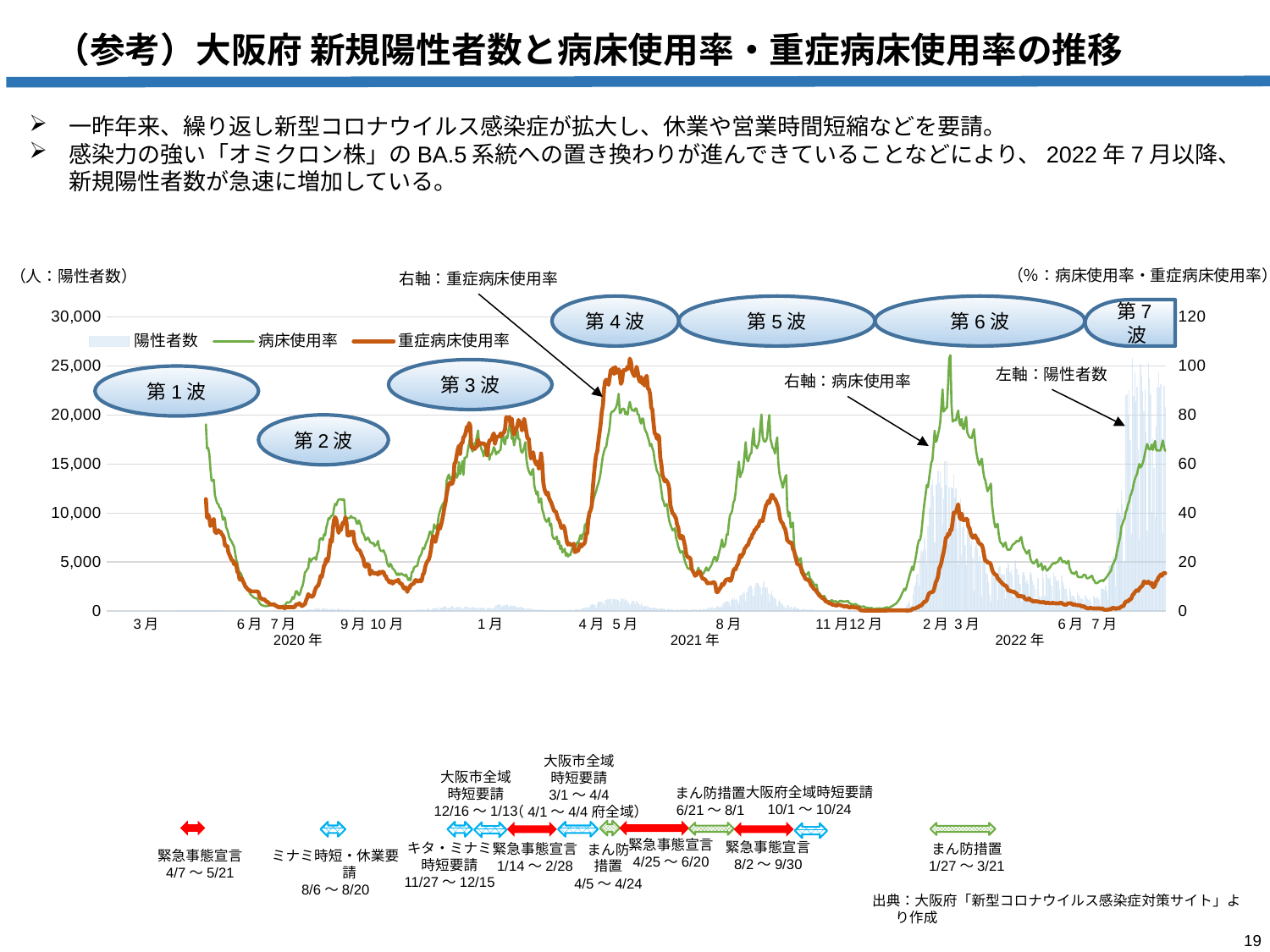

（参考）大阪府 新規陽性者数と病床使用率・重症病床使用率の推移
一昨年来、繰り返し新型コロナウイルス感染症が拡大し、休業や営業時間短縮などを要請。
感染力の強い「オミクロン株」のBA.5系統への置き換わりが進んできていることなどにより、2022年7月以降、新規陽性者数が急速に増加している。
（％：病床使用率・重症病床使用率）
（人：陽性者数）
右軸：重症病床使用率

### Chart

| Category | 陽性者数 | 病床使用率 | 重症病床使用率 |
|---|---|---|---|
| 1月 | 0.0 | None | None |
|  | 0.0 | None | None |
|  | 0.0 | None | None |
|  | 1.0 | None | None |
|  | 0.0 | None | None |
|  | 0.0 | None | None |
| 2月 | 0.0 | None | None |
|  | 0.0 | None | None |
|  | 0.0 | None | None |
|  | 0.0 | None | None |
|  | 0.0 | None | None |
|  | 0.0 | None | None |
|  | 0.0 | None | None |
|  | 0.0 | None | None |
|  | 0.0 | None | None |
|  | 0.0 | None | None |
|  | 0.0 | None | None |
|  | 0.0 | None | None |
|  | 0.0 | None | None |
|  | 0.0 | None | None |
|  | 0.0 | None | None |
|  | 0.0 | None | None |
|  | 0.0 | None | None |
|  | 0.0 | None | None |
|  | 0.0 | None | None |
|  | 0.0 | None | None |
|  | 0.0 | None | None |
|  | 0.0 | None | None |
|  | 0.0 | None | None |
|  | 0.0 | None | None |
|  | 0.0 | None | None |
|  | 0.0 | None | None |
|  | 1.0 | None | None |
|  | 2.0 | None | None |
|  | 0.0 | None | None |
| 3月 | 0.0 | None | None |
|  | 2.0 | None | None |
|  | 2.0 | None | None |
|  | 9.0 | None | None |
|  | 1.0 | None | None |
|  | 13.0 | None | None |
|  | 10.0 | None | None |
|  | 14.0 | None | None |
|  | 0.0 | None | None |
|  | 18.0 | None | None |
|  | 7.0 | None | None |
|  | 9.0 | None | None |
|  | 3.0 | None | None |
|  | 10.0 | None | None |
|  | 4.0 | None | None |
|  | 2.0 | None | None |
|  | 4.0 | None | None |
|  | 5.0 | None | None |
|  | 2.0 | None | None |
|  | 4.0 | None | None |
|  | 2.0 | None | None |
|  | 6.0 | None | None |
|  | 3.0 | None | None |
|  | 8.0 | None | None |
|  | 7.0 | None | None |
|  | 7.0 | None | None |
|  | 20.0 | None | None |
|  | 15.0 | None | None |
|  | 17.0 | None | None |
|  | 8.0 | None | None |
|  | 28.0 | None | None |
| 4月 | 34.0 | None | None |
|  | 33.0 | None | None |
|  | 35.0 | None | None |
|  | 41.0 | None | None |
|  | 21.0 | None | None |
|  | 20.0 | None | None |
|  | 53.0 | None | None |
|  | 43.0 | None | None |
|  | 92.0 | None | None |
|  | 80.0 | None | None |
|  | 70.0 | None | None |
|  | 45.0 | None | None |
|  | 24.0 | None | None |
|  | 59.0 | None | None |
|  | 74.0 | None | None |
|  | 52.0 | None | None |
|  | 55.0 | None | None |
|  | 88.0 | None | None |
|  | 48.0 | None | None |
|  | 84.0 | None | None |
|  | 54.0 | None | None |
|  | 31.0 | None | None |
|  | 35.0 | 76.2 | 45.7 |
|  | 31.0 | 66.4 | 38.1 |
|  | 29.0 | 66.6 | 39.4 |
|  | 16.0 | 64.3 | 38.1 |
|  | 30.0 | 58.2 | 34.7 |
|  | 32.0 | 53.2 | 35.3 |
|  | 44.0 | 53.2 | 36.5 |
|  | 28.0 | 53.6 | 37.6 |
| 5月 | 14.0 | 47.3 | 32.4 |
|  | 17.0 | 45.5 | 31.9 |
|  | 10.0 | 44.0 | 31.9 |
|  | 13.0 | 43.6 | 33.0 |
|  | 7.0 | 42.3 | 32.4 |
|  | 12.0 | 41.9 | 32.4 |
|  | 8.0 | 40.3 | 31.4 |
|  | 10.0 | 37.2 | 30.9 |
|  | 16.0 | 38.3 | 29.8 |
|  | 11.0 | 37.8 | 26.6 |
|  | 1.0 | 34.1 | 26.6 |
|  | 6.0 | 33.2 | 26.6 |
|  | 12.0 | 31.5 | 23.9 |
|  | 3.0 | 29.7 | 22.9 |
|  | 3.0 | 29.0 | 21.8 |
|  | 2.0 | 28.2 | 20.7 |
|  | 0.0 | 27.2 | 20.7 |
|  | 1.0 | 26.3 | 19.1 |
|  | 3.0 | 23.7 | 19.7 |
|  | 3.0 | 20.9 | 18.6 |
|  | 3.0 | 19.5 | 16.0 |
|  | 1.0 | 16.7 | 15.4 |
|  | 0.0 | 15.8 | 12.8 |
|  | 0.0 | 15.4 | 12.8 |
|  | 0.0 | 14.4 | 13.3 |
|  | 0.0 | 12.2 | 12.2 |
|  | 1.0 | 10.8 | 11.2 |
|  | 0.0 | 10.1 | 10.1 |
|  | 0.0 | 9.3 | 9.6 |
|  | 0.0 | 9.1 | 9.0 |
|  | 1.0 | 8.8 | 8.5 |
| 6月 | 0.0 | 7.3 | 8.5 |
|  | 0.0 | 6.6 | 8.0 |
|  | 0.0 | 6.2 | 8.0 |
|  | 0.0 | 5.8 | 8.0 |
|  | 0.0 | 5.4 | 8.0 |
|  | 1.0 | 5.2 | 8.0 |
|  | 1.0 | 5.2 | 8.0 |
|  | 0.0 | 4.7 | 8.0 |
|  | 0.0 | 3.9 | 7.4 |
|  | 0.0 | 3.0 | 5.3 |
|  | 1.0 | 2.6 | 5.3 |
|  | 0.0 | 2.4 | 4.8 |
|  | 0.0 | 2.2 | 4.8 |
|  | 1.0 | 2.1 | 4.8 |
|  | 0.0 | 2.0 | 4.3 |
|  | 3.0 | 2.1 | 3.7 |
|  | 4.0 | 2.0 | 3.7 |
|  | 4.0 | 2.3 | 3.2 |
|  | 2.0 | 2.4 | 2.7 |
|  | 6.0 | 2.5 | 2.7 |
|  | 3.0 | 2.5 | 2.7 |
|  | 0.0 | 2.6 | 2.7 |
|  | 0.0 | 2.4 | 2.7 |
|  | 2.0 | 2.0 | 2.1 |
|  | 1.0 | 1.9 | 2.1 |
|  | 2.0 | 1.8 | 1.6 |
|  | 2.0 | 1.6 | 1.6 |
|  | 5.0 | 1.7 | 1.6 |
|  | 7.0 | 2.1 | 1.6 |
|  | 5.0 | 1.8 | 1.6 |
| 7月 | 10.0 | 2.2 | 1.6 |
|  | 8.0 | 2.3 | 1.1 |
|  | 11.0 | 2.8 | 1.6 |
|  | 17.0 | 3.6 | 1.6 |
|  | 6.0 | 3.5 | 1.6 |
|  | 8.0 | 3.5 | 1.6 |
|  | 12.0 | 3.7 | 1.6 |
|  | 10.0 | 4.4 | 1.6 |
|  | 30.0 | 5.7 | 1.6 |
|  | 22.0 | 5.0 | 1.6 |
|  | 28.0 | 6.2 | 1.6 |
|  | 32.0 | 8.1 | 2.7 |
|  | 18.0 | 8.1 | 2.7 |
|  | 20.0 | 6.9 | 2.7 |
|  | 61.0 | 6.5 | 3.2 |
|  | 66.0 | 7.6 | 2.7 |
|  | 53.0 | 9.3 | 2.1 |
|  | 86.0 | 10.4 | 2.1 |
|  | 89.0 | 12.5 | 2.7 |
|  | 49.0 | 15.8 | 2.7 |
|  | 72.0 | 16.1 | 4.3 |
|  | 121.0 | 17.1 | 5.3 |
|  | 104.0 | 17.5 | 6.9 |
|  | 149.0 | 21.5 | 6.4 |
|  | 132.0 | 20.0 | 5.9 |
|  | 141.0 | 20.9 | 5.9 |
|  | 86.0 | 21.4 | 5.9 |
|  | 155.0 | 21.6 | 6.9 |
|  | 221.0 | 21.9 | 8.5 |
|  | 190.0 | 20.9 | 9.6 |
|  | 216.0 | 23.4 | 10.1 |
| 8月 | 195.0 | 24.5 | 10.6 |
|  | 194.0 | 29.0 | 12.2 |
|  | 81.0 | 29.7 | 14.4 |
|  | 193.0 | 29.6 | 13.8 |
|  | 196.0 | 29.0 | 16.0 |
|  | 225.0 | 31.3 | 18.6 |
|  | 255.0 | 30.9 | 19.1 |
|  | 178.0 | 34.0 | 21.3 |
|  | 195.0 | 35.7 | 20.2 |
|  | 123.0 | 37.9 | 21.8 |
|  | 101.0 | 37.6 | 26.1 |
|  | 184.0 | 38.6 | 29.3 |
|  | 177.0 | 39.0 | 28.2 |
|  | 192.0 | 39.1 | 34.0 |
|  | 151.0 | 42.2 | 37.2 |
|  | 147.0 | 43.8 | 38.3 |
|  | 71.0 | 43.2 | 37.2 |
|  | 185.0 | 44.7 | 34.6 |
|  | 187.0 | 45.5 | 31.9 |
|  | 132.0 | 45.6 | 33.5 |
|  | 166.0 | 45.7 | 33.0 |
|  | 134.0 | 45.3 | 35.1 |
|  | 121.0 | 45.7 | 36.2 |
|  | 60.0 | 45.4 | 35.6 |
|  | 119.0 | 38.5 | 38.3 |
|  | 119.0 | 37.4 | 36.2 |
|  | 94.0 | 38.0 | 30.9 |
|  | 106.0 | 37.9 | 30.9 |
|  | 90.0 | 38.0 | 30.9 |
|  | 62.0 | 38.8 | 32.4 |
|  | 53.0 | 38.2 | 31.9 |
| 9月 | 114.0 | 38.1 | 32.4 |
|  | 96.0 | 38.0 | 28.2 |
|  | 74.0 | 37.7 | 27.1 |
|  | 74.0 | 35.8 | 26.1 |
|  | 76.0 | 35.6 | 25.0 |
|  | 67.0 | 37.0 | 25.0 |
|  | 45.0 | 35.9 | 24.5 |
|  | 81.0 | 34.6 | 23.4 |
|  | 63.0 | 32.0 | 22.3 |
|  | 92.0 | 31.6 | 21.3 |
|  | 120.0 | 30.3 | 18.6 |
|  | 83.0 | 28.9 | 18.1 |
|  | 77.0 | 29.4 | 19.1 |
|  | 32.0 | 30.0 | 19.1 |
|  | 89.0 | 29.3 | 18.6 |
|  | 78.0 | 28.1 | 14.9 |
|  | 57.0 | 27.9 | 16.5 |
|  | 60.0 | 27.5 | 16.0 |
|  | 81.0 | 27.8 | 15.4 |
|  | 59.0 | 26.5 | 15.4 |
|  | 39.0 | 26.9 | 15.4 |
|  | 67.0 | 27.3 | 15.4 |
|  | 39.0 | 28.6 | 14.9 |
|  | 66.0 | 26.0 | 16.0 |
|  | 62.0 | 24.8 | 15.4 |
|  | 66.0 | 24.5 | 16.0 |
|  | 48.0 | 24.4 | 16.0 |
|  | 36.0 | 24.8 | 16.0 |
|  | 51.0 | 23.5 | 14.4 |
|  | 59.0 | 22.5 | 14.4 |
| 10月 | 76.0 | 19.7 | 12.8 |
|  | 50.0 | 18.6 | 12.8 |
|  | 51.0 | 18.1 | 11.7 |
|  | 39.0 | 19.3 | 11.7 |
|  | 31.0 | 18.6 | 12.2 |
|  | 59.0 | 17.4 | 11.2 |
|  | 51.0 | 17.0 | 11.7 |
|  | 49.0 | 16.4 | 12.2 |
|  | 58.0 | 15.4 | 12.2 |
|  | 52.0 | 14.7 | 12.2 |
|  | 45.0 | 15.4 | 12.8 |
|  | 26.0 | 14.7 | 11.7 |
|  | 69.0 | 15.1 | 11.2 |
|  | 61.0 | 15.4 | 11.2 |
|  | 51.0 | 14.8 | 10.2 |
|  | 53.0 | 14.7 | 9.2 |
|  | 50.0 | 14.3 | 9.2 |
|  | 50.0 | 14.9 | 9.7 |
|  | 41.0 | 13.7 | 7.8 |
|  | 65.0 | 12.6 | 9.2 |
|  | 82.0 | 13.4 | 9.2 |
|  | 78.0 | 12.5 | 10.7 |
|  | 100.0 | 15.9 | 10.7 |
|  | 96.0 | 16.0 | 11.2 |
|  | 70.0 | 17.7 | 11.2 |
|  | 43.0 | 18.1 | 12.6 |
|  | 142.0 | 18.3 | 12.6 |
|  | 117.0 | 18.5 | 12.1 |
|  | 125.0 | 20.6 | 12.1 |
|  | 137.0 | 22.2 | 12.6 |
|  | 143.0 | 22.7 | 12.1 |
| 11月 | 123.0 | 23.9 | 12.6 |
|  | 74.0 | 25.8 | 15.0 |
|  | 156.0 | 25.3 | 15.5 |
|  | 85.0 | 26.7 | 18.0 |
|  | 125.0 | 28.0 | 19.4 |
|  | 169.0 | 29.0 | 20.4 |
|  | 191.0 | 30.4 | 20.9 |
|  | 140.0 | 32.3 | 22.3 |
|  | 78.0 | 32.4 | 24.8 |
|  | 226.0 | 30.8 | 28.2 |
|  | 256.0 | 32.5 | 30.6 |
|  | 231.0 | 35.4 | 29.1 |
|  | 263.0 | 33.8 | 28.2 |
|  | 285.0 | 34.1 | 30.1 |
|  | 266.0 | 35.3 | 32.0 |
|  | 73.0 | 38.9 | 35.0 |
|  | 271.0 | 40.6 | 33.5 |
|  | 273.0 | 42.1 | 35.0 |
|  | 339.0 | 43.1 | 36.9 |
|  | 370.0 | 43.9 | 39.3 |
|  | 416.0 | 44.6 | 42.2 |
|  | 485.0 | 45.8 | 44.2 |
|  | 281.0 | 53.2 | 47.6 |
|  | 209.0 | 54.6 | 50.0 |
|  | 319.0 | 55.7 | 51.9 |
|  | 326.0 | 53.7 | 52.4 |
|  | 383.0 | 54.7 | 51.9 |
|  | 462.0 | 52.9 | 51.9 |
|  | 381.0 | 56.4 | 53.4 |
|  | 261.0 | 57.2 | 60.2 |
| 12月 | 325.0 | 55.8 | 60.7 |
|  | 427.0 | 54.4 | 63.6 |
|  | 389.0 | 55.4 | 66.0 |
|  | 394.0 | 60.8 | 67.5 |
|  | 403.0 | 55.9 | 64.1 |
|  | 322.0 | 57.6 | 68.4 |
|  | 237.0 | 61.2 | 68.4 |
|  | 259.0 | 55.6 | 70.9 |
|  | 427.0 | 62.6 | 71.4 |
|  | 418.0 | 62.6 | 72.8 |
|  | 357.0 | 63.0 | 75.2 |
|  | 429.0 | 66.0 | 73.8 |
|  | 308.0 | 68.4 | 76.7 |
|  | 185.0 | 71.2 | 75.7 |
|  | 306.0 | 66.7 | 66.9 |
|  | 396.0 | 65.1 | 66.5 |
|  | 351.0 | 66.0 | 66.5 |
|  | 309.0 | 68.4 | 66.1 |
|  | 311.0 | 69.0 | 66.9 |
|  | 251.0 | 71.3 | 66.9 |
|  | 180.0 | 73.7 | 69.9 |
|  | 282.0 | 67.6 | 67.8 |
|  | 312.0 | 68.2 | 68.6 |
|  | 289.0 | 66.0 | 68.2 |
|  | 294.0 | 65.0 | 68.6 |
|  | 299.0 | 63.2 | 68.2 |
|  | 233.0 | 65.7 | 68.2 |
|  | 150.0 | 66.6 | 66.9 |
|  | 302.0 | 66.2 | 63.6 |
|  | 307.0 | 68.9 | 67.4 |
|  | 313.0 | 61.7 | 69.5 |
| 1月 | 262.0 | 63.8 | 69.9 |
|  | 258.0 | 63.9 | 69.9 |
|  | 252.0 | 65.2 | 71.6 |
|  | 286.0 | 66.9 | 72.5 |
|  | 394.0 | 65.9 | 68.2 |
|  | 560.0 | 63.9 | 70.3 |
|  | 607.0 | 64.9 | 71.2 |
|  | 654.0 | 64.6 | 71.2 |
|  | 647.0 | 65.5 | 71.2 |
|  | 532.0 | 65.9 | 72.5 |
|  | 479.0 | 70.8 | 71.6 |
|  | 374.0 | 72.8 | 72.5 |
|  | 536.0 | 68.9 | 72.9 |
|  | 592.0 | 68.0 | 74.2 |
|  | 568.0 | 71.3 | 79.2 |
|  | 629.0 | 70.5 | 78.4 |
|  | 464.0 | 73.7 | 78.8 |
|  | 431.0 | 75.9 | 79.2 |
|  | 525.0 | 74.4 | 75.8 |
|  | 507.0 | 70.3 | 78.4 |
|  | 501.0 | 71.1 | 73.7 |
|  | 450.0 | 67.6 | 72.0 |
|  | 525.0 | 69.9 | 73.7 |
|  | 421.0 | 71.2 | 74.2 |
|  | 273.0 | 73.8 | 75.8 |
|  | 343.0 | 70.3 | 78.0 |
|  | 357.0 | 70.0 | 77.1 |
|  | 397.0 | 65.6 | 76.7 |
|  | 345.0 | 64.6 | 73.7 |
|  | 338.0 | 65.2 | 75.8 |
|  | 214.0 | 66.9 | 78.4 |
| 2月 | 178.0 | 68.9 | 75.8 |
|  | 211.0 | 61.9 | 72.9 |
|  | 244.0 | 59.1 | 70.3 |
|  | 207.0 | 57.2 | 70.3 |
|  | 209.0 | 56.2 | 65.7 |
|  | 188.0 | 55.5 | 62.3 |
|  | 117.0 | 57.2 | 63.1 |
|  | 119.0 | 58.0 | 64.8 |
|  | 155.0 | 51.2 | 61.9 |
|  | 127.0 | 49.2 | 60.6 |
|  | 141.0 | 47.6 | 59.7 |
|  | 89.0 | 48.8 | 61.0 |
|  | 142.0 | 44.3 | 58.1 |
|  | 98.0 | 44.7 | 59.3 |
|  | 69.0 | 46.0 | 64.3 |
|  | 98.0 | 41.5 | 60.2 |
|  | 133.0 | 40.2 | 52.5 |
|  | 89.0 | 38.1 | 49.8 |
|  | 91.0 | 37.0 | 48.4 |
|  | 94.0 | 36.4 | 47.5 |
|  | 60.0 | 37.3 | 48.4 |
|  | 62.0 | 38.0 | 46.2 |
|  | 100.0 | 34.7 | 45.2 |
|  | 62.0 | 35.6 | 44.3 |
|  | 82.0 | 30.9 | 43.0 |
|  | 77.0 | 29.7 | 41.6 |
|  | 69.0 | 29.3 | 40.7 |
|  | 54.0 | 29.7 | 40.7 |
| 3月 | 56.0 | 30.4 | 39.4 |
|  | 81.0 | 27.3 | 37.6 |
|  | 98.0 | 28.6 | 37.1 |
|  | 81.0 | 25.3 | 35.7 |
|  | 74.0 | 26.7 | 33.9 |
|  | 82.0 | 23.9 | 33.9 |
|  | 76.0 | 24.7 | 34.8 |
|  | 38.0 | 25.4 | 33.5 |
|  | 103.0 | 22.6 | 30.8 |
|  | 84.0 | 23.6 | 28.1 |
|  | 88.0 | 22.2 | 27.1 |
|  | 111.0 | 23.1 | 27.6 |
|  | 120.0 | 22.8 | 27.1 |
|  | 92.0 | 24.5 | 27.1 |
|  | 67.0 | 26.1 | 27.0 |
|  | 86.0 | 25.0 | 27.5 |
|  | 147.0 | 26.2 | 24.1 |
|  | 141.0 | 26.5 | 24.1 |
|  | 158.0 | 28.0 | 25.0 |
|  | 153.0 | 27.6 | 24.6 |
|  | 100.0 | 29.5 | 26.3 |
|  | 79.0 | 31.0 | 27.2 |
|  | 183.0 | 29.3 | 26.3 |
|  | 262.0 | 31.3 | 27.2 |
|  | 266.0 | 31.5 | 27.2 |
|  | 300.0 | 35.3 | 28.1 |
|  | 386.0 | 35.1 | 31.3 |
|  | 323.0 | 37.4 | 31.7 |
|  | 213.0 | 39.2 | 37.1 |
|  | 432.0 | 38.8 | 40.2 |
|  | 600.0 | 42.1 | 41.1 |
| 4月 | 616.0 | 42.6 | 42.9 |
|  | 613.0 | 44.3 | 50.0 |
|  | 666.0 | 46.1 | 55.4 |
|  | 593.0 | 47.6 | 60.3 |
|  | 341.0 | 49.0 | 63.8 |
|  | 731.0 | 50.9 | 65.2 |
|  | 879.0 | 52.1 | 69.2 |
|  | 957.0 | 54.0 | 72.8 |
|  | 927.0 | 56.5 | 76.3 |
|  | 991.0 | 60.2 | 81.3 |
|  | 827.0 | 63.3 | 83.9 |
|  | 602.0 | 65.1 | 90.6 |
|  | 1099.0 | 66.6 | 93.8 |
|  | 1130.0 | 67.1 | 94.4 |
|  | 1208.0 | 70.3 | 93.8 |
|  | 1206.0 | 72.4 | 92.3 |
|  | 1161.0 | 75.2 | 95.2 |
|  | 1219.0 | 80.4 | 98.4 |
|  | 719.0 | 81.4 | 97.6 |
|  | 1153.0 | 81.4 | 99.2 |
|  | 1241.0 | 81.9 | 96.7 |
|  | 1167.0 | 82.5 | 99.6 |
|  | 1161.0 | 83.5 | 97.2 |
|  | 1097.0 | 85.6 | 98.3 |
|  | 1050.0 | 88.6 | 98.6 |
|  | 922.0 | 80.8 | 96.5 |
|  | 1230.0 | 80.9 | 92.7 |
|  | 1260.0 | 82.4 | 93.8 |
|  | 1171.0 | 82.6 | 98.2 |
|  | 1041.0 | 82.4 | 98.3 |
| 5月 | 1260.0 | 80.3 | 98.3 |
|  | 1055.0 | 81.2 | 98.6 |
|  | 845.0 | 80.1 | 99.7 |
|  | 884.0 | 83.5 | 98.9 |
|  | 668.0 | 85.4 | 103.0 |
|  | 746.0 | 83.1 | 101.6 |
|  | 1003.0 | 81.9 | 97.8 |
|  | 1018.0 | 82.1 | 96.7 |
|  | 872.0 | 81.6 | 95.9 |
|  | 668.0 | 82.7 | 96.4 |
|  | 974.0 | 82.5 | 99.7 |
|  | 849.0 | 80.2 | 97.5 |
|  | 760.0 | 80.2 | 94.6 |
|  | 575.0 | 77.5 | 93.5 |
|  | 785.0 | 76.5 | 95.5 |
|  | 620.0 | 78.6 | 92.9 |
|  | 381.0 | 78.3 | 93.2 |
|  | 508.0 | 74.7 | 92.0 |
|  | 477.0 | 73.5 | 95.2 |
|  | 500.0 | 72.6 | 96.0 |
|  | 415.0 | 71.0 | 90.8 |
|  | 406.0 | 69.4 | 90.5 |
|  | 274.0 | 67.3 | 88.5 |
|  | 216.0 | 68.2 | 83.0 |
|  | 327.0 | 66.5 | 82.2 |
|  | 331.0 | 65.1 | 77.0 |
|  | 309.0 | 61.7 | 72.6 |
|  | 290.0 | 59.5 | 72.1 |
|  | 216.0 | 57.3 | 70.3 |
|  | 197.0 | 56.4 | 71.8 |
|  | 98.0 | 55.5 | 70.9 |
| 6月 | 201.0 | 52.6 | 62.8 |
|  | 213.0 | 49.3 | 59.8 |
|  | 226.0 | 45.7 | 55.5 |
|  | 189.0 | 44.7 | 54.3 |
|  | 174.0 | 42.8 | 52.9 |
|  | 145.0 | 43.5 | 53.5 |
|  | 72.0 | 43.6 | 52.9 |
|  | 190.0 | 39.6 | 52.1 |
|  | 153.0 | 36.8 | 50.0 |
|  | 148.0 | 35.3 | 43.3 |
|  | 134.0 | 34.1 | 41.5 |
|  | 126.0 | 32.9 | 39.8 |
|  | 96.0 | 33.2 | 39.6 |
|  | 57.0 | 33.8 | 38.7 |
|  | 110.0 | 29.9 | 37.8 |
|  | 108.0 | 28.5 | 35.2 |
|  | 95.0 | 26.4 | 34.1 |
|  | 79.0 | 25.0 | 30.7 |
|  | 111.0 | 23.8 | 29.7 |
|  | 106.0 | 24.1 | 30.6 |
|  | 42.0 | 24.5 | 30.6 |
|  | 107.0 | 22.0 | 28.6 |
|  | 125.0 | 20.2 | 26.7 |
|  | 116.0 | 18.9 | 23.6 |
|  | 120.0 | 17.9 | 22.2 |
|  | 88.0 | 17.2 | 21.9 |
|  | 96.0 | 17.2 | 21.9 |
|  | 40.0 | 17.7 | 21.1 |
|  | 101.0 | 16.6 | 17.2 |
|  | 108.0 | 15.9 | 16.3 |
| 7月 | 108.0 | 15.3 | 15.4 |
|  | 123.0 | 14.6 | 14.4 |
|  | 148.0 | 15.0 | 14.6 |
|  | 88.0 | 16.5 | 15.6 |
|  | 77.0 | 17.7 | 15.4 |
|  | 136.0 | 15.3 | 16.2 |
|  | 151.0 | 16.4 | 15.1 |
|  | 125.0 | 15.4 | 13.8 |
|  | 143.0 | 15.2 | 13.1 |
|  | 200.0 | 15.8 | 13.1 |
|  | 166.0 | 16.8 | 12.8 |
|  | 104.0 | 17.8 | 12.1 |
|  | 225.0 | 16.5 | 11.3 |
|  | 349.0 | 16.6 | 11.5 |
|  | 324.0 | 17.6 | 11.3 |
|  | 254.0 | 18.3 | 11.5 |
|  | 380.0 | 19.2 | 11.3 |
|  | 262.0 | 20.7 | 11.8 |
|  | 224.0 | 22.0 | 11.8 |
|  | 313.0 | 22.1 | 10.8 |
|  | 491.0 | 20.3 | 7.7 |
|  | 461.0 | 21.2 | 7.7 |
|  | 379.0 | 23.3 | 8.4 |
|  | 283.0 | 25.0 | 9.2 |
|  | 471.0 | 26.9 | 9.8 |
|  | 374.0 | 29.2 | 11.1 |
|  | 741.0 | 26.1 | 10.6 |
|  | 798.0 | 26.4 | 11.4 |
|  | 932.0 | 27.6 | 12.4 |
|  | 882.0 | 31.2 | 12.9 |
|  | 1040.0 | 31.1 | 12.9 |
| 8月 | 890.0 | 35.7 | 13.1 |
|  | 448.0 | 39.1 | 12.3 |
|  | 1077.0 | 39.8 | 12.6 |
|  | 1224.0 | 41.0 | 14.1 |
|  | 1085.0 | 44.3 | 16.4 |
|  | 1310.0 | 45.2 | 17.2 |
|  | 1123.0 | 48.3 | 17.0 |
|  | 1164.0 | 53.2 | 18.4 |
|  | 995.0 | 57.4 | 19.1 |
|  | 697.0 | 61.0 | 20.6 |
|  | 1490.0 | 54.6 | 22.8 |
|  | 1654.0 | 56.1 | 22.0 |
|  | 1561.0 | 56.8 | 23.0 |
|  | 1828.0 | 59.1 | 23.5 |
|  | 1764.0 | 64.2 | 25.4 |
|  | 964.0 | 68.9 | 25.9 |
|  | 1856.0 | 62.1 | 26.7 |
|  | 2296.0 | 61.1 | 26.9 |
|  | 2443.0 | 62.5 | 28.3 |
|  | 2585.0 | 64.2 | 29.5 |
|  | 2556.0 | 64.4 | 29.8 |
|  | 2221.0 | 70.0 | 31.3 |
|  | 1557.0 | 74.5 | 31.8 |
|  | 2368.0 | 67.4 | 33.2 |
|  | 2807.0 | 67.4 | 33.2 |
|  | 2829.0 | 66.4 | 34.4 |
|  | 2814.0 | 67.7 | 34.4 |
|  | 2641.0 | 69.4 | 35.7 |
|  | 2389.0 | 75.5 | 36.9 |
|  | 1604.0 | 80.2 | 37.1 |
|  | 2346.0 | 71.3 | 36.7 |
| 9月 | 3004.0 | 69.5 | 39.0 |
|  | 2501.0 | 69.1 | 41.1 |
|  | 2303.0 | 69.4 | 43.1 |
|  | 2353.0 | 70.9 | 43.8 |
|  | 1819.0 | 76.3 | 45.0 |
|  | 924.0 | 80.0 | 44.1 |
|  | 1649.0 | 70.1 | 46.0 |
|  | 2011.0 | 68.5 | 47.4 |
|  | 1488.0 | 66.5 | 47.3 |
|  | 1309.0 | 66.3 | 46.0 |
|  | 1263.0 | 64.3 | 45.8 |
|  | 1147.0 | 68.4 | 44.8 |
|  | 452.0 | 70.9 | 43.6 |
|  | 942.0 | 60.5 | 42.3 |
|  | 1160.0 | 56.1 | 39.3 |
|  | 858.0 | 53.9 | 37.0 |
|  | 735.0 | 52.3 | 36.2 |
|  | 666.0 | 50.3 | 35.7 |
|  | 467.0 | 52.5 | 34.2 |
|  | 268.0 | 54.4 | 33.6 |
|  | 245.0 | 55.5 | 31.6 |
|  | 591.0 | 41.8 | 28.6 |
|  | 540.0 | 38.6 | 28.6 |
|  | 240.0 | 40.3 | 27.8 |
|  | 425.0 | 34.1 | 27.9 |
|  | 386.0 | 35.3 | 27.9 |
|  | 141.0 | 36.1 | 25.3 |
|  | 281.0 | 27.8 | 24.6 |
|  | 398.0 | 21.4 | 22.5 |
|  | 264.0 | 22.7 | 20.8 |
| 10月 | 241.0 | 21.7 | 19.0 |
|  | 184.0 | 20.3 | 19.0 |
|  | 136.0 | 21.0 | 18.8 |
|  | 96.0 | 21.6 | 17.7 |
|  | 176.0 | 17.6 | 15.9 |
|  | 209.0 | 16.5 | 15.0 |
|  | 165.0 | 15.4 | 14.2 |
|  | 166.0 | 15.0 | 13.2 |
|  | 124.0 | 14.7 | 12.9 |
|  | 105.0 | 15.3 | 12.9 |
|  | 49.0 | 15.9 | 12.4 |
|  | 103.0 | 13.5 | 11.9 |
|  | 125.0 | 12.9 | 10.6 |
|  | 112.0 | 12.2 | 10.1 |
|  | 65.0 | 11.6 | 9.6 |
|  | 78.0 | 10.5 | 8.8 |
|  | 71.0 | 10.7 | 8.8 |
|  | 29.0 | 10.8 | 7.9 |
|  | 83.0 | 8.3 | 7.4 |
|  | 73.0 | 7.4 | 6.6 |
|  | 42.0 | 7.1 | 6.1 |
|  | 51.0 | 6.2 | 5.8 |
|  | 46.0 | 5.9 | 5.3 |
|  | 38.0 | 6.1 | 5.1 |
|  | 26.0 | 6.2 | 4.8 |
|  | 50.0 | 5.0 | 4.0 |
|  | 66.0 | 4.4 | 3.8 |
|  | 61.0 | 3.9 | 3.8 |
|  | 52.0 | 4.0 | 3.1 |
|  | 49.0 | 3.9 | 3.1 |
|  | 45.0 | 4.4 | 3.1 |
| 11月 | 7.0 | 4.4 | 2.6 |
|  | 36.0 | 3.9 | 2.5 |
|  | 53.0 | 3.8 | 2.5 |
|  | 20.0 | 4.1 | 2.3 |
|  | 32.0 | 3.6 | 2.3 |
|  | 39.0 | 3.5 | 2.5 |
|  | 39.0 | 3.9 | 2.5 |
|  | 15.0 | 4.2 | 2.5 |
|  | 28.0 | 4.0 | 2.3 |
|  | 26.0 | 4.1 | 2.1 |
|  | 64.0 | 3.8 | 2.0 |
|  | 26.0 | 3.9 | 1.8 |
|  | 30.0 | 3.9 | 2.0 |
|  | 18.0 | 4.0 | 2.0 |
|  | 8.0 | 4.1 | 1.7 |
|  | 13.0 | 3.3 | 1.5 |
|  | 18.0 | 3.1 | 1.5 |
|  | 28.0 | 2.7 | 1.7 |
|  | 26.0 | 2.8 | 1.7 |
|  | 17.0 | 2.6 | 1.5 |
|  | 18.0 | 2.8 | 1.5 |
|  | 5.0 | 2.9 | 1.5 |
|  | 13.0 | 2.2 | 1.3 |
|  | 9.0 | 2.2 | 1.3 |
|  | 13.0 | 2.0 | 1.2 |
|  | 14.0 | 1.8 | 0.3 |
|  | 19.0 | 1.8 | 0.3 |
|  | 13.0 | 1.8 | 0.3 |
|  | 9.0 | 1.9 | 0.2 |
|  | 12.0 | 1.6 | 0.2 |
| 12月 | 12.0 | 1.4 | 0.2 |
|  | 19.0 | 1.2 | 0.2 |
|  | 18.0 | 1.3 | 0.2 |
|  | 16.0 | 1.2 | 0.2 |
|  | 8.0 | 1.2 | 0.2 |
|  | 6.0 | 1.3 | 0.2 |
|  | 15.0 | 0.9 | 0.2 |
|  | 12.0 | 0.8 | 0.2 |
|  | 13.0 | 0.9 | 0.2 |
|  | 6.0 | 1.0 | 0.2 |
|  | 18.0 | 1.0 | 0.2 |
|  | 6.0 | 1.1 | 0.2 |
|  | 2.0 | 1.1 | 0.2 |
|  | 14.0 | 1.0 | 0.2 |
|  | 17.0 | 1.0 | 0.2 |
|  | 14.0 | 1.1 | 0.2 |
|  | 15.0 | 1.2 | 0.2 |
|  | 14.0 | 1.3 | 0.2 |
|  | 13.0 | 1.5 | 0.2 |
|  | 3.0 | 1.5 | 0.3 |
|  | 27.0 | 1.3 | 0.3 |
|  | 24.0 | 1.5 | 0.3 |
|  | 33.0 | 1.7 | 0.3 |
|  | 26.0 | 2.0 | 0.3 |
|  | 22.0 | 2.2 | 0.3 |
|  | 30.0 | 2.6 | 0.3 |
|  | 11.0 | 2.8 | 0.3 |
|  | 51.0 | 3.2 | 0.3 |
|  | 61.0 | 3.8 | 0.3 |
|  | 52.0 | 4.4 | 0.3 |
|  | 78.0 | 5.1 | 0.3 |
| 1月 | 70.0 | 6.0 | 0.3 |
|  | 57.0 | 7.2 | 0.3 |
|  | 79.0 | 8.0 | 0.3 |
|  | 124.0 | 9.1 | 0.3 |
|  | 244.0 | 8.5 | 0.3 |
|  | 505.0 | 9.8 | 0.2 |
|  | 671.0 | 11.6 | 0.2 |
|  | 891.0 | 13.2 | 0.3 |
|  | 876.0 | 15.1 | 0.3 |
|  | 499.0 | 16.4 | 0.3 |
|  | 613.0 | 18.1 | 0.8 |
|  | 1711.0 | 16.7 | 1.0 |
|  | 2452.0 | 19.1 | 1.0 |
|  | 2826.0 | 21.5 | 1.1 |
|  | 3692.0 | 24.1 | 1.5 |
|  | 3760.0 | 27.1 | 1.5 |
|  | 2549.0 | 28.9 | 1.8 |
|  | 5394.0 | 29.0 | 2.3 |
|  | 6101.0 | 31.3 | 2.1 |
|  | 5933.0 | 35.8 | 2.8 |
|  | 6252.0 | 40.5 | 3.3 |
|  | 7375.0 | 44.4 | 3.9 |
|  | 6219.0 | 47.8 | 3.8 |
|  | 4800.0 | 51.4 | 4.6 |
|  | 8612.0 | 50.5 | 6.0 |
|  | 10374.0 | 53.9 | 7.2 |
|  | 10578.0 | 57.3 | 7.5 |
|  | 12850.0 | 60.6 | 7.7 |
|  | 13444.0 | 61.6 | 7.7 |
|  | 11683.0 | 67.4 | 8.2 |
|  | 6942.0 | 73.6 | 9.8 |
| 2月 | 12797.0 | 69.0 | 11.8 |
|  | 12952.0 | 69.8 | 12.6 |
|  | 14283.0 | 72.2 | 14.2 |
|  | 13002.0 | 74.0 | 17.3 |
|  | 14196.0 | 77.2 | 18.3 |
|  | 12595.0 | 83.7 | 19.8 |
|  | 8881.0 | 90.4 | 22.2 |
|  | 11407.0 | 81.4 | 24.0 |
|  | 15252.0 | 82.1 | 26.6 |
|  | 12822.0 | 82.6 | 29.9 |
|  | 15291.0 | 83.1 | 30.1 |
|  | 6743.0 | 93.1 | 31.5 |
|  | 12571.0 | 103.1 | 31.2 |
|  | 7990.0 | 104.4 | 33.2 |
|  | 12591.0 | 84.3 | 33.0 |
|  | 12458.0 | 77.3 | 36.5 |
|  | 13907.0 | 77.7 | 40.2 |
|  | 11501.0 | 78.1 | 40.1 |
|  | 12446.0 | 77.8 | 40.4 |
|  | 8398.0 | 80.4 | 42.2 |
|  | 4696.0 | 81.8 | 43.6 |
|  | 10934.0 | 77.0 | 38.6 |
|  | 11467.0 | 75.7 | 37.5 |
|  | 5652.0 | 78.4 | 39.8 |
|  | 8528.0 | 74.8 | 37.2 |
|  | 10400.0 | 74.2 | 37.1 |
|  | 6702.0 | 77.2 | 37.3 |
|  | 4625.0 | 79.2 | 37.6 |
| 3月 | 8962.0 | 72.9 | 37.6 |
|  | 9215.0 | 71.8 | 34.4 |
|  | 7745.0 | 70.8 | 33.9 |
|  | 6692.0 | 70.8 | 31.8 |
|  | 7133.0 | 70.6 | 30.7 |
|  | 5432.0 | 72.6 | 29.9 |
|  | 2036.0 | 74.2 | 30.5 |
|  | 6507.0 | 68.8 | 30.9 |
|  | 7074.0 | 65.0 | 29.7 |
|  | 6320.0 | 62.5 | 29.4 |
|  | 4955.0 | 60.4 | 28.1 |
|  | 5577.0 | 59.5 | 27.4 |
|  | 4896.0 | 61.3 | 27.3 |
|  | 1466.0 | 62.2 | 26.8 |
|  | 5980.0 | 57.7 | 25.5 |
|  | 5739.0 | 54.6 | 22.7 |
|  | 5009.0 | 53.4 | 20.5 |
|  | 3865.0 | 51.2 | 20.6 |
|  | 3639.0 | 48.9 | 19.8 |
|  | 2908.0 | 49.9 | 19.7 |
|  | 1638.0 | 50.8 | 19.7 |
|  | 998.0 | 52.0 | 18.9 |
|  | 4790.0 | 43.4 | 17.1 |
|  | 4490.0 | 39.7 | 15.8 |
|  | 3782.0 | 36.2 | 15.3 |
|  | 3644.0 | 34.1 | 14.8 |
|  | 3493.0 | 35.0 | 14.8 |
|  | 1139.0 | 35.6 | 13.3 |
|  | 4340.0 | 31.3 | 13.0 |
|  | 4517.0 | 28.6 | 12.2 |
|  | 3733.0 | 27.7 | 11.9 |
| 4月 | 3670.0 | 27.5 | 11.3 |
|  | 3666.0 | 26.2 | 10.9 |
|  | 3758.0 | 27.3 | 10.6 |
|  | 1241.0 | 28.0 | 10.3 |
|  | 4346.0 | 25.8 | 10.1 |
|  | 4896.0 | 24.9 | 8.8 |
|  | 4672.0 | 25.1 | 8.3 |
|  | 3907.0 | 25.0 | 8.3 |
|  | 4200.0 | 25.8 | 8.0 |
|  | 3652.0 | 26.8 | 8.0 |
|  | 1449.0 | 27.3 | 7.8 |
|  | 5050.0 | 27.6 | 7.8 |
|  | 5121.0 | 28.0 | 7.3 |
|  | 4311.0 | 28.7 | 7.1 |
|  | 3692.0 | 28.5 | 6.1 |
|  | 3643.0 | 28.5 | 6.0 |
|  | 2706.0 | 29.7 | 6.1 |
|  | 951.0 | 30.2 | 6.1 |
|  | 3819.0 | 27.6 | 5.8 |
|  | 3934.0 | 25.8 | 6.0 |
|  | 3565.0 | 25.0 | 5.2 |
|  | 2845.0 | 24.1 | 4.8 |
|  | 3112.0 | 23.4 | 4.7 |
|  | 2732.0 | 24.3 | 4.8 |
|  | 963.0 | 24.8 | 5.2 |
|  | 3966.0 | 21.6 | 4.4 |
|  | 3695.0 | 20.3 | 4.5 |
|  | 3045.0 | 19.8 | 4.0 |
|  | 2619.0 | 19.4 | 3.9 |
|  | 1112.0 | 19.9 | 4.0 |
| 5月 | 2252.0 | 20.6 | 4.0 |
|  | 926.0 | 21.0 | 3.9 |
|  | 3318.0 | 18.1 | 3.9 |
|  | 1545.0 | 18.5 | 3.7 |
|  | 1243.0 | 19.0 | 3.6 |
|  | 1464.0 | 19.4 | 3.6 |
|  | 4191.0 | 16.7 | 3.6 |
|  | 3324.0 | 17.8 | 3.7 |
|  | 1486.0 | 18.3 | 3.4 |
|  | 4240.0 | 17.1 | 3.2 |
|  | 3679.0 | 16.5 | 3.4 |
|  | 3290.0 | 17.0 | 3.4 |
|  | 3210.0 | 17.5 | 3.2 |
|  | 3438.0 | 18.1 | 3.2 |
|  | 2576.0 | 18.9 | 3.2 |
|  | 944.0 | 19.3 | 3.4 |
|  | 3930.0 | 19.6 | 3.2 |
|  | 3496.0 | 19.4 | 3.2 |
|  | 3156.0 | 19.8 | 3.1 |
|  | 2991.0 | 19.9 | 3.2 |
|  | 3030.0 | 20.4 | 3.1 |
|  | 2252.0 | 21.5 | 3.1 |
|  | 884.0 | 21.8 | 3.5 |
|  | 3560.0 | 20.8 | 3.2 |
|  | 2926.0 | 19.9 | 2.9 |
|  | 2523.0 | 20.3 | 2.7 |
|  | 2210.0 | 20.2 | 2.6 |
|  | 2242.0 | 19.4 | 2.6 |
|  | 1502.0 | 20.0 | 2.9 |
|  | 548.0 | 20.5 | 3.2 |
|  | 2314.0 | 17.5 | 3.2 |
| 6月 | 1977.0 | 16.4 | 3.2 |
|  | 1531.0 | 15.4 | 2.9 |
|  | 1529.0 | 15.5 | 2.6 |
|  | 1493.0 | 15.1 | 2.6 |
|  | 1153.0 | 15.7 | 2.6 |
|  | 461.0 | 16.1 | 2.4 |
|  | 1924.0 | 14.2 | 2.4 |
|  | 1644.0 | 13.8 | 2.3 |
|  | 1418.0 | 13.9 | 2.4 |
|  | 1192.0 | 13.8 | 2.1 |
|  | 1255.0 | 13.8 | 1.9 |
|  | 1150.0 | 14.5 | 1.9 |
|  | 424.0 | 14.9 | 1.9 |
|  | 1590.0 | 14.7 | 1.4 |
|  | 1320.0 | 13.5 | 1.3 |
|  | 1213.0 | 13.3 | 1.1 |
|  | 1125.0 | 13.5 | 1.1 |
|  | 1255.0 | 13.8 | 1.3 |
|  | 883.0 | 14.2 | 1.3 |
|  | 394.0 | 14.4 | 1.1 |
|  | 1511.0 | 12.9 | 1.1 |
|  | 1413.0 | 12.4 | 1.1 |
|  | 1247.0 | 11.4 | 1.0 |
|  | 1365.0 | 11.4 | 1.1 |
|  | 1471.0 | 11.5 | 1.1 |
|  | 1134.0 | 12.0 | 1.1 |
|  | 585.0 | 12.3 | 1.0 |
|  | 2301.0 | 12.3 | 1.0 |
|  | 2222.0 | 12.7 | 1.0 |
|  | 2193.0 | 12.2 | 0.8 |
| 7月 | 2134.0 | 12.9 | 0.5 |
|  | 2545.0 | 13.3 | 0.5 |
|  | 2009.0 | 14.0 | 0.5 |
|  | 1150.0 | 14.6 | 0.5 |
|  | 4522.0 | 15.4 | 0.8 |
|  | 4620.0 | 15.9 | 0.7 |
|  | 4615.0 | 16.8 | 0.8 |
|  | 4805.0 | 18.7 | 1.3 |
|  | 5566.0 | 19.4 | 1.3 |
|  | 5080.0 | 20.6 | 1.2 |
|  | 2513.0 | 21.3 | 0.8 |
|  | 9956.0 | 24.1 | 1.2 |
|  | 10449.0 | 26.3 | 1.2 |
|  | 9956.0 | 28.1 | 1.0 |
|  | 9744.0 | 30.4 | 1.5 |
|  | 12349.0 | 34.4 | 1.8 |
|  | 10802.0 | 35.5 | 2.0 |
|  | 4857.0 | 36.9 | 2.0 |
|  | 5019.0 | 37.9 | 3.2 |
|  | 21972.0 | 40.6 | 3.8 |
|  | 22042.0 | 41.4 | 4.0 |
|  | 19947.0 | 43.6 | 3.9 |
|  | 22497.0 | 44.8 | 4.7 |
|  | 17437.0 | 47.0 | 4.7 |
|  | 7785.0 | 48.1 | 5.2 |
|  | 25745.0 | 49.6 | 6.6 |
|  | 21857.0 | 52.0 | 6.9 |
|  | 24286.0 | 53.7 | 7.7 |
|  | 21386.0 | 55.0 | 8.2 |
|  | 22829.0 | 56.0 | 8.6 |
|  | 16471.0 | 58.2 | 8.2 |
| 8月 | 7281.0 | 60.0 | 9.1 |
第4波
第5波
第6波
第7波
左軸：陽性者数
第3波
右軸：病床使用率
第1波
第2波
大阪市全域
時短要請
3/1～4/4
（4/1～4/4府全域）
大阪市全域
時短要請
12/16～1/13
大阪府全域時短要請
10/1～10/24
まん防措置
6/21～8/1

緊急事態宣言
4/25～6/20
緊急事態宣言
8/2～9/30
キタ・ミナミ
時短要請
11/27～12/15
緊急事態宣言
1/14～2/28
まん防措置
1/27～3/21
まん防
措置
4/5～4/24
ミナミ時短・休業要請
8/6～8/20
緊急事態宣言
4/7～5/21
出典：大阪府「新型コロナウイルス感染症対策サイト」より作成
19